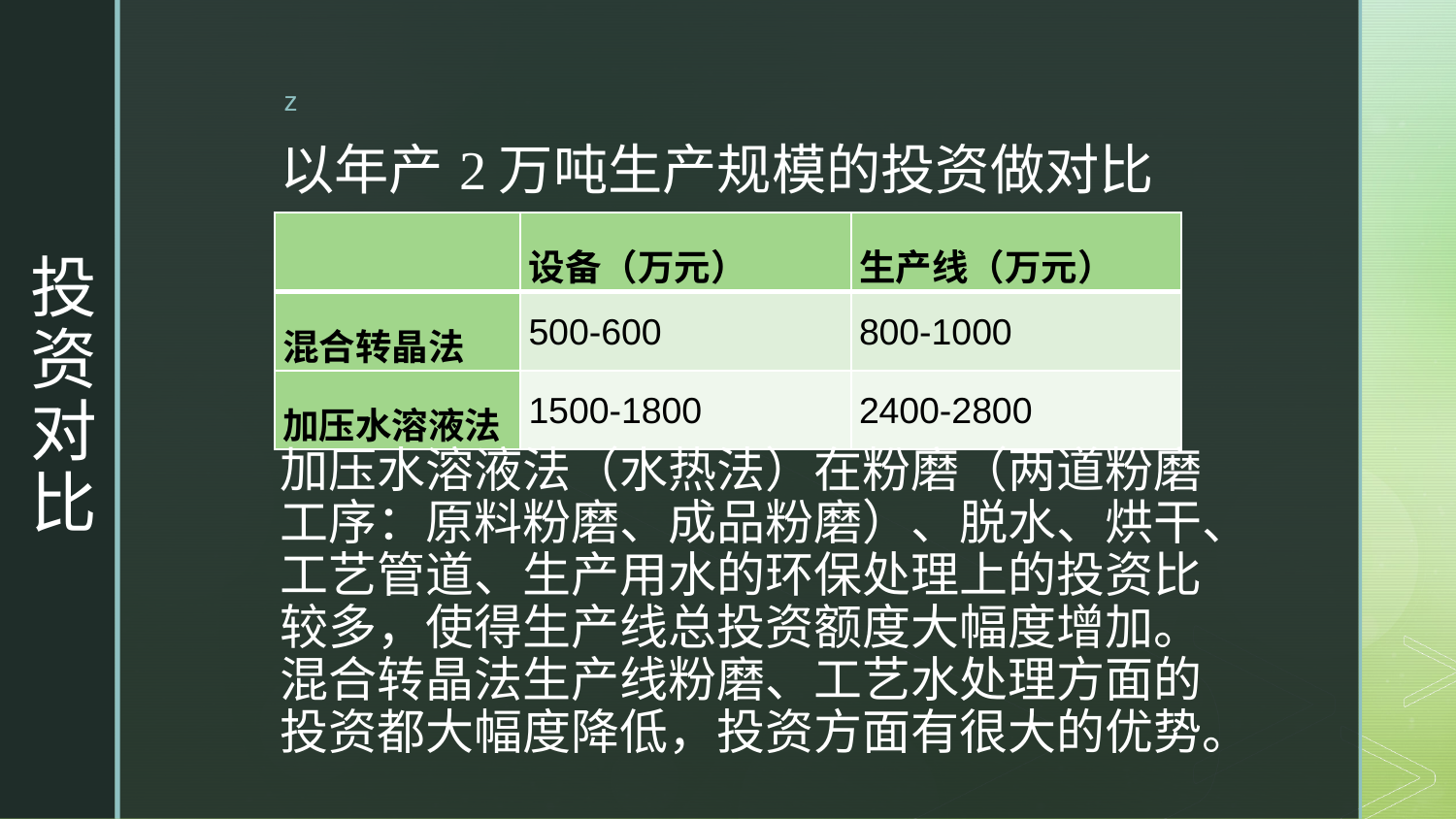

以年产2万吨生产规模的投资做对比
|  | 设备（万元） | 生产线（万元） |
| --- | --- | --- |
| 混合转晶法 | 500-600 | 800-1000 |
| 加压水溶液法 | 1500-1800 | 2400-2800 |
# 投资对比
加压水溶液法（水热法）在粉磨（两道粉磨工序：原料粉磨、成品粉磨）、脱水、烘干、工艺管道、生产用水的环保处理上的投资比较多，使得生产线总投资额度大幅度增加。混合转晶法生产线粉磨、工艺水处理方面的投资都大幅度降低，投资方面有很大的优势。